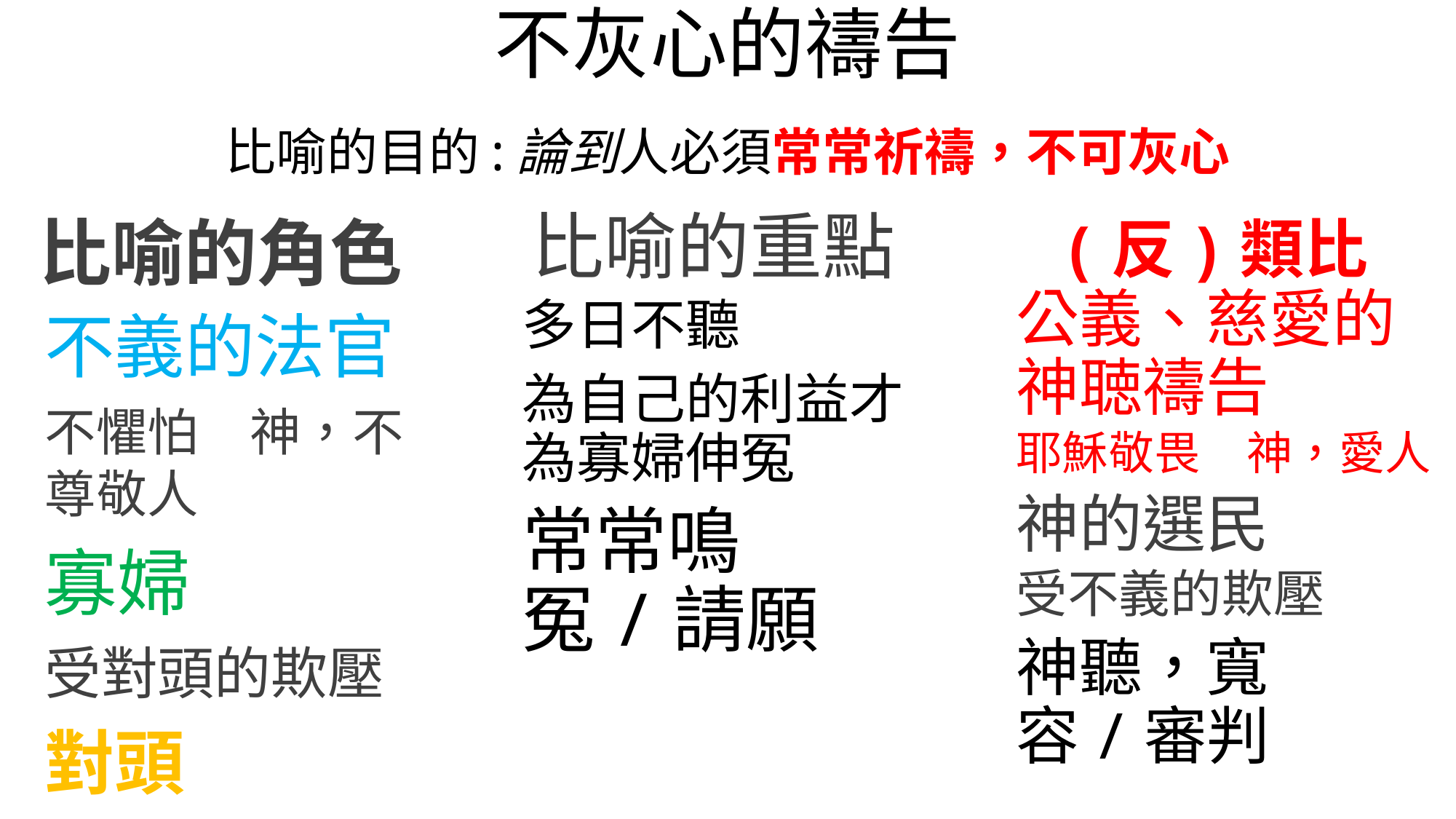

# 不灰心的禱告
比喻的目的:論到人必須常常祈禱，不可灰心
比喻的重點
比喻的角色
(反)類比
公義、慈愛的神聴禱告
耶穌敬畏　神，愛人
神的選民
受不義的欺壓
神聽，寬容/審判

多日不聽
為自己的利益才為寡婦伸冤
常常鳴冤/請願
不義的法官
不懼怕　神，不尊敬人
寡婦
受對頭的欺壓
對頭